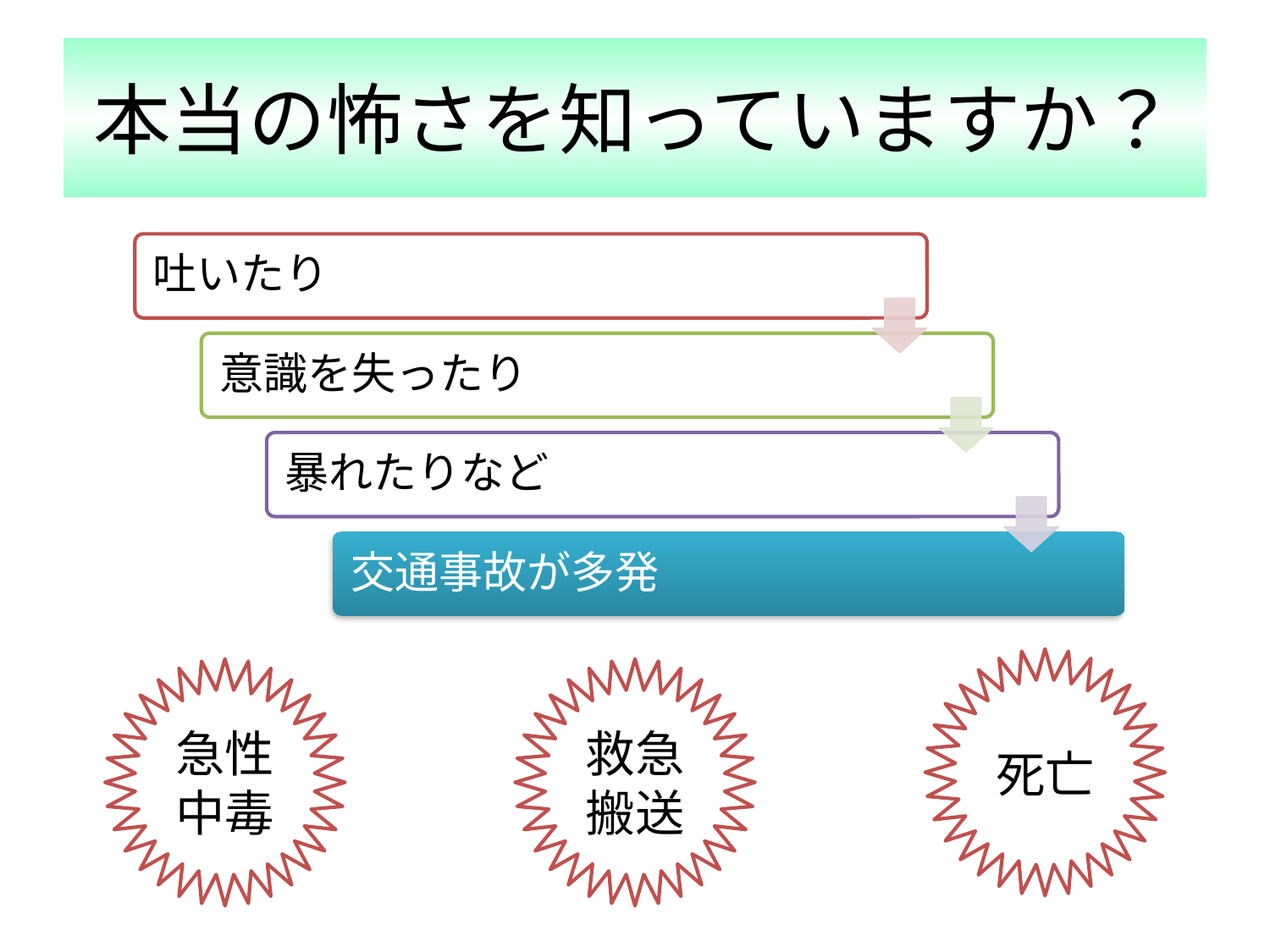

# 本当の怖さを知っていますか？
吐いたり
意識を失ったり
暴れたりなど
交通事故が多発

死亡
急性中毒
救急搬送